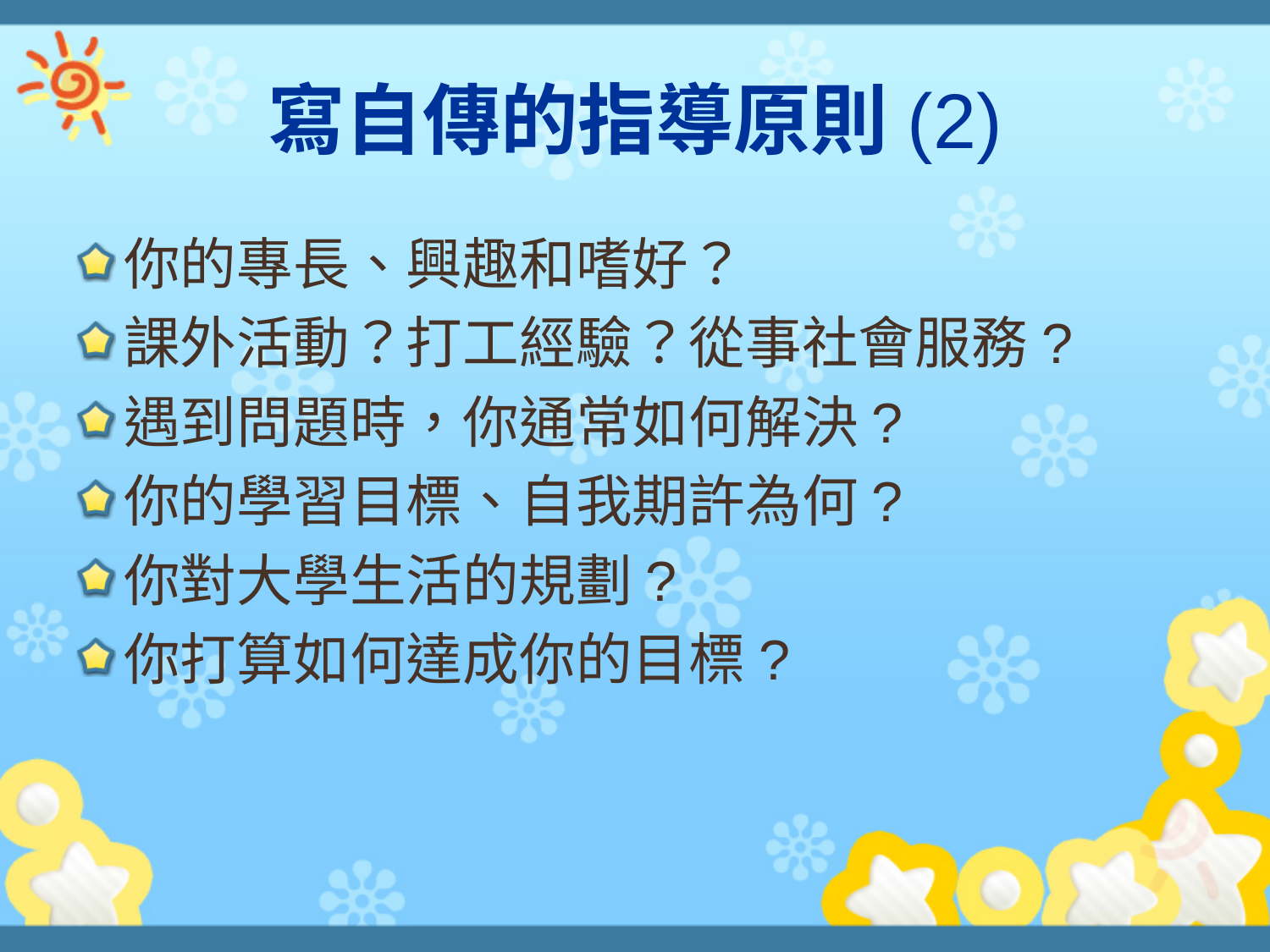

# 寫自傳的指導原則(2)
你的專長、興趣和嗜好？
課外活動？打工經驗？從事社會服務?
遇到問題時，你通常如何解決?
你的學習目標、自我期許為何?
你對大學生活的規劃?
你打算如何達成你的目標?